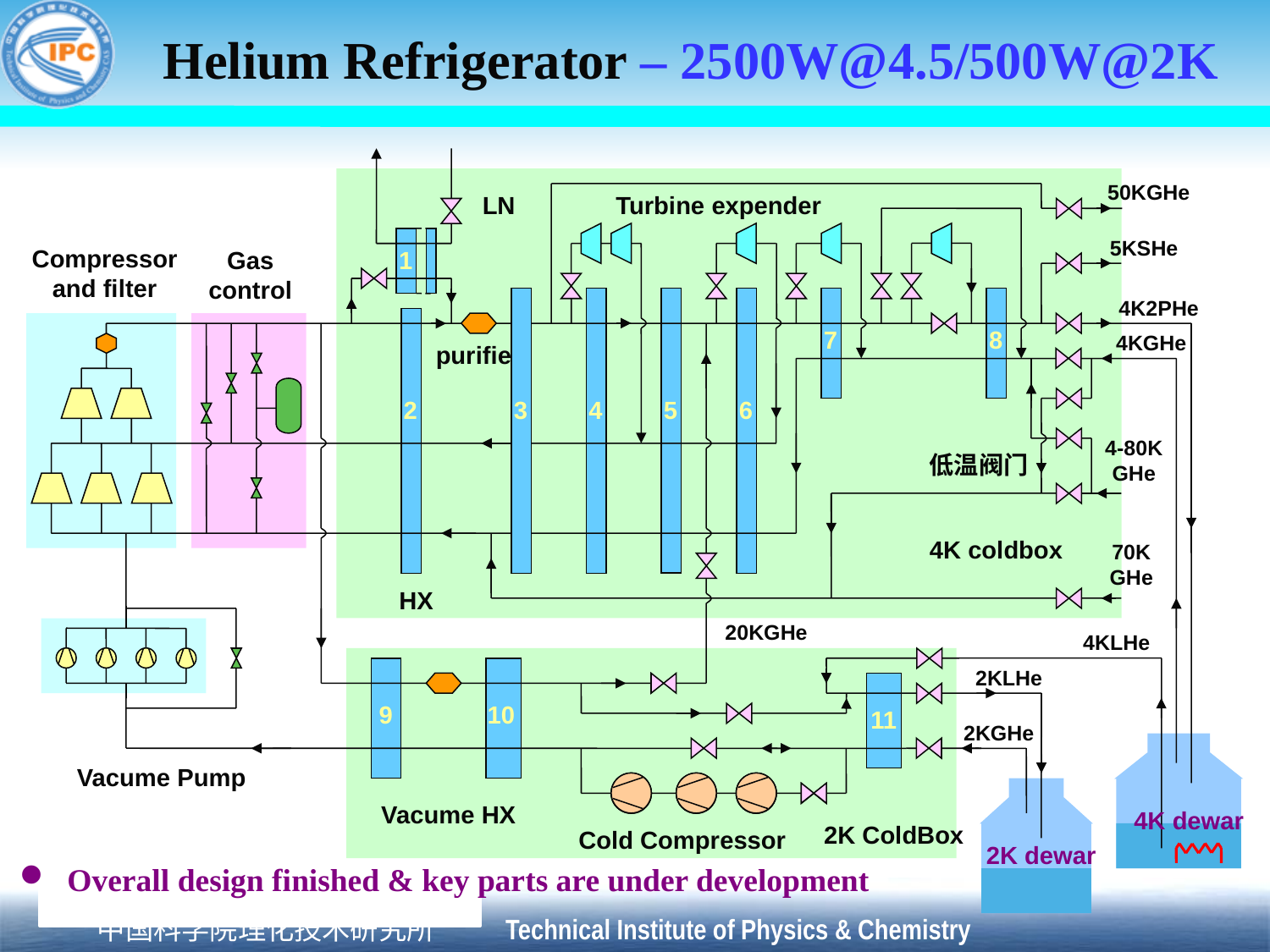

Helium Refrigerator – 2500W@4.5/500W@2K

50KGHe
LN

Turbine expender

5KSHe

Compressor
and filter
Gas control
1

4K2PHe

7

8

4KGHe

purifier

2
3
4
5
6

4-80K
GHe

低温阀门

4K coldbox
70KGHe

HX

20KGHe

4KLHe

2KLHe

9
10

11

2KGHe

Vacume Pump

Vacume HX

4K dewar
2K ColdBox
Cold Compressor
2K dewar

Overall design finished & key parts are under development